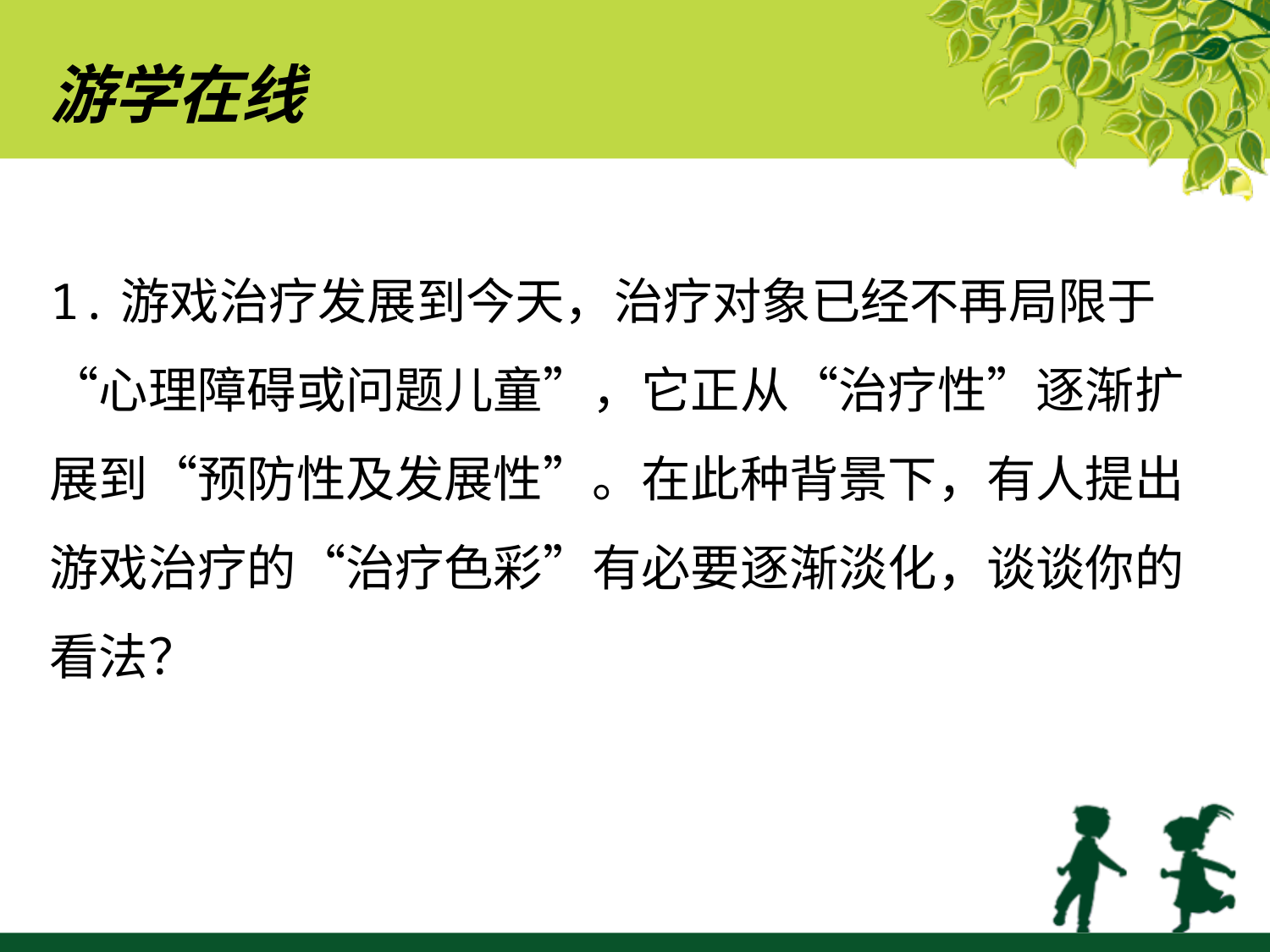

游学在线
1.游戏治疗发展到今天，治疗对象已经不再局限于“心理障碍或问题儿童”，它正从“治疗性”逐渐扩展到“预防性及发展性”。在此种背景下，有人提出游戏治疗的“治疗色彩”有必要逐渐淡化，谈谈你的看法？